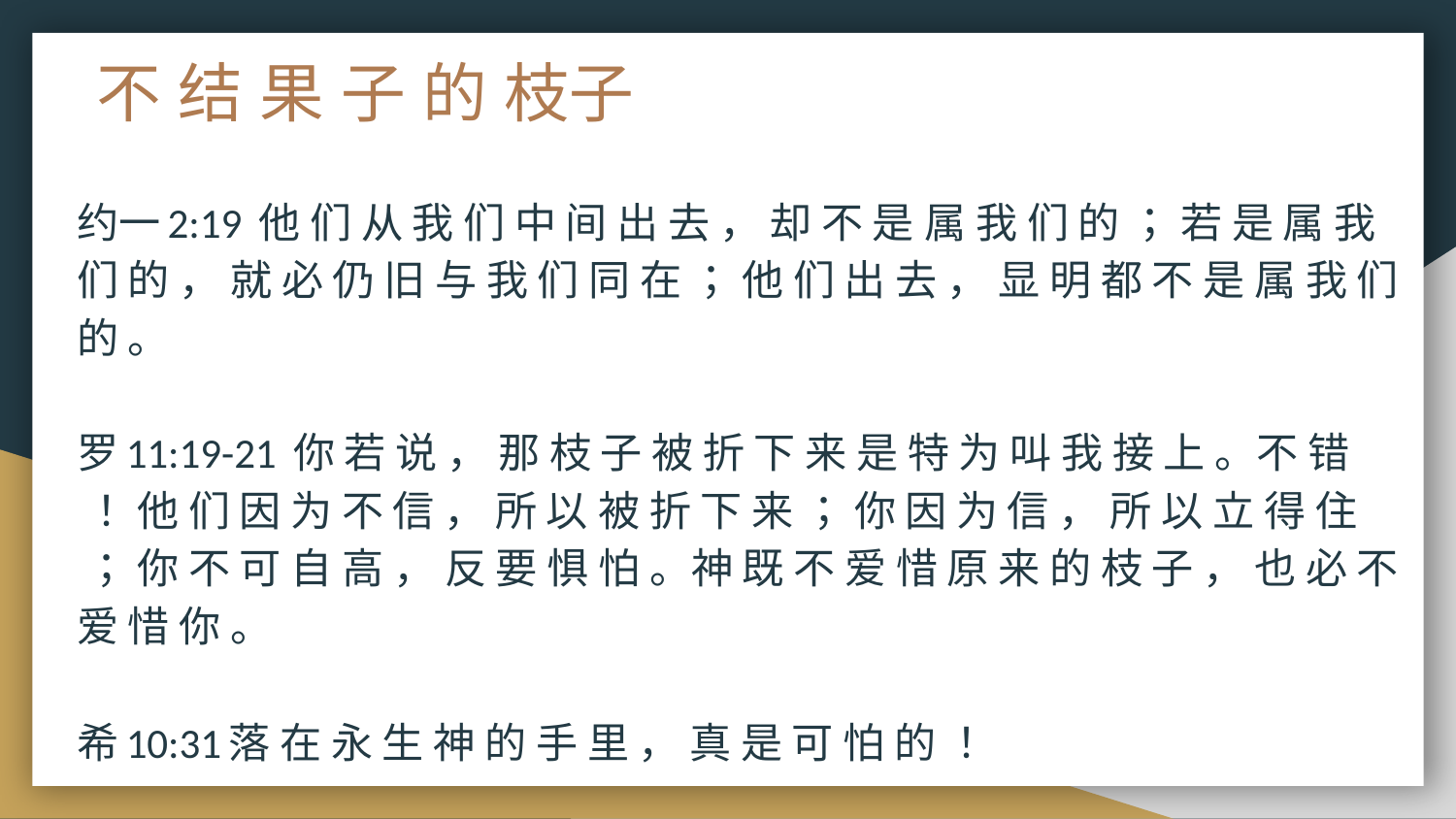

# 不 结 果 子 的 枝子
约一2:19 他 们 从 我 们 中 间 出 去 ， 却 不 是 属 我 们 的 ； 若 是 属 我 们 的 ， 就 必 仍 旧 与 我 们 同 在 ； 他 们 出 去 ， 显 明 都 不 是 属 我 们 的 。

罗11:19-21 你 若 说 ， 那 枝 子 被 折 下 来 是 特 为 叫 我 接 上 。不 错 ！ 他 们 因 为 不 信 ， 所 以 被 折 下 来 ； 你 因 为 信 ， 所 以 立 得 住 ； 你 不 可 自 高 ， 反 要 惧 怕 。神 既 不 爱 惜 原 来 的 枝 子 ， 也 必 不 爱 惜 你 。

希10:31落 在 永 生 神 的 手 里 ， 真 是 可 怕 的 ！